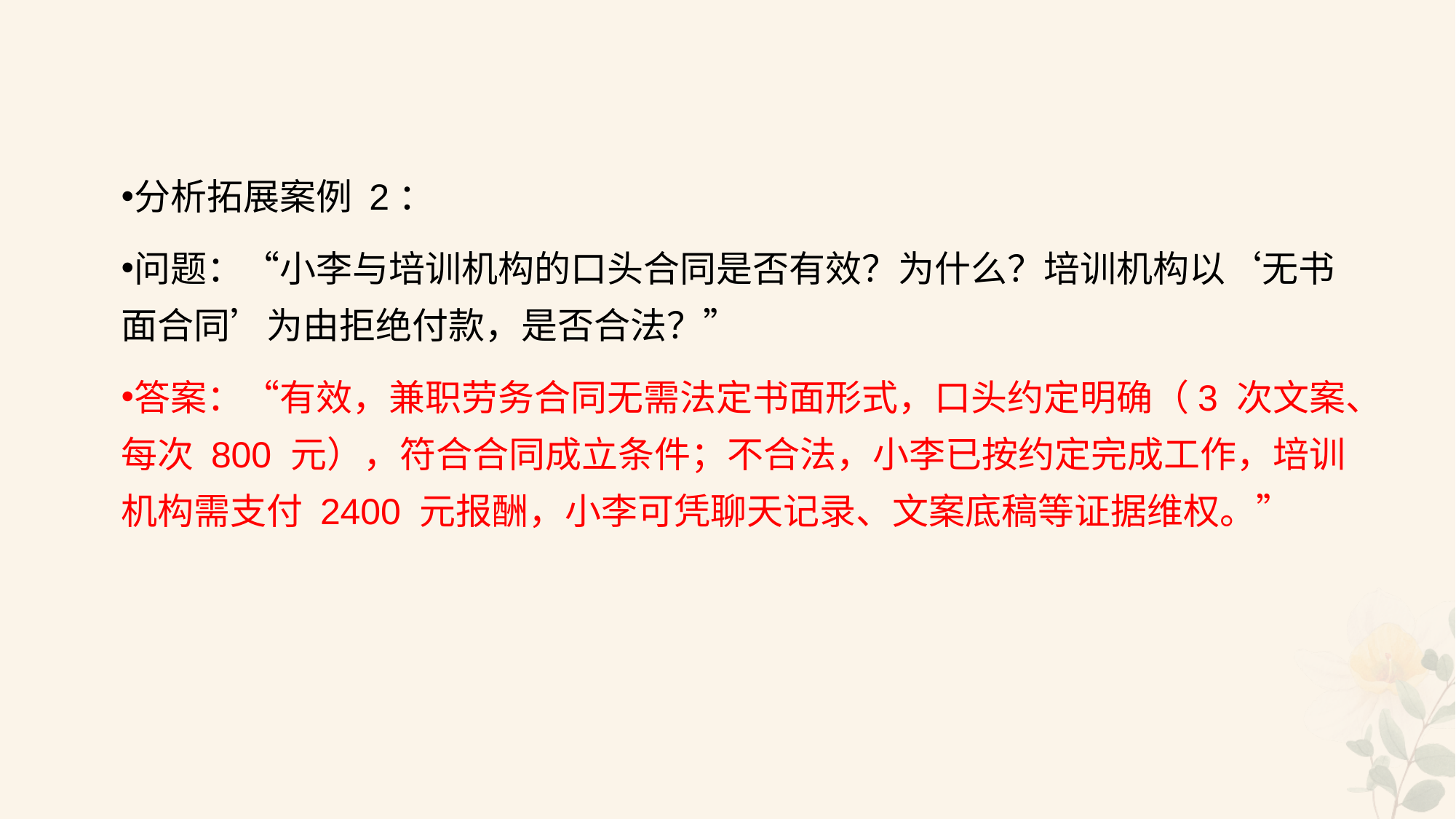

#
分析拓展案例 2：
问题：“小李与培训机构的口头合同是否有效？为什么？培训机构以‘无书面合同’为由拒绝付款，是否合法？”
答案：“有效，兼职劳务合同无需法定书面形式，口头约定明确（3 次文案、每次 800 元），符合合同成立条件；不合法，小李已按约定完成工作，培训机构需支付 2400 元报酬，小李可凭聊天记录、文案底稿等证据维权。”